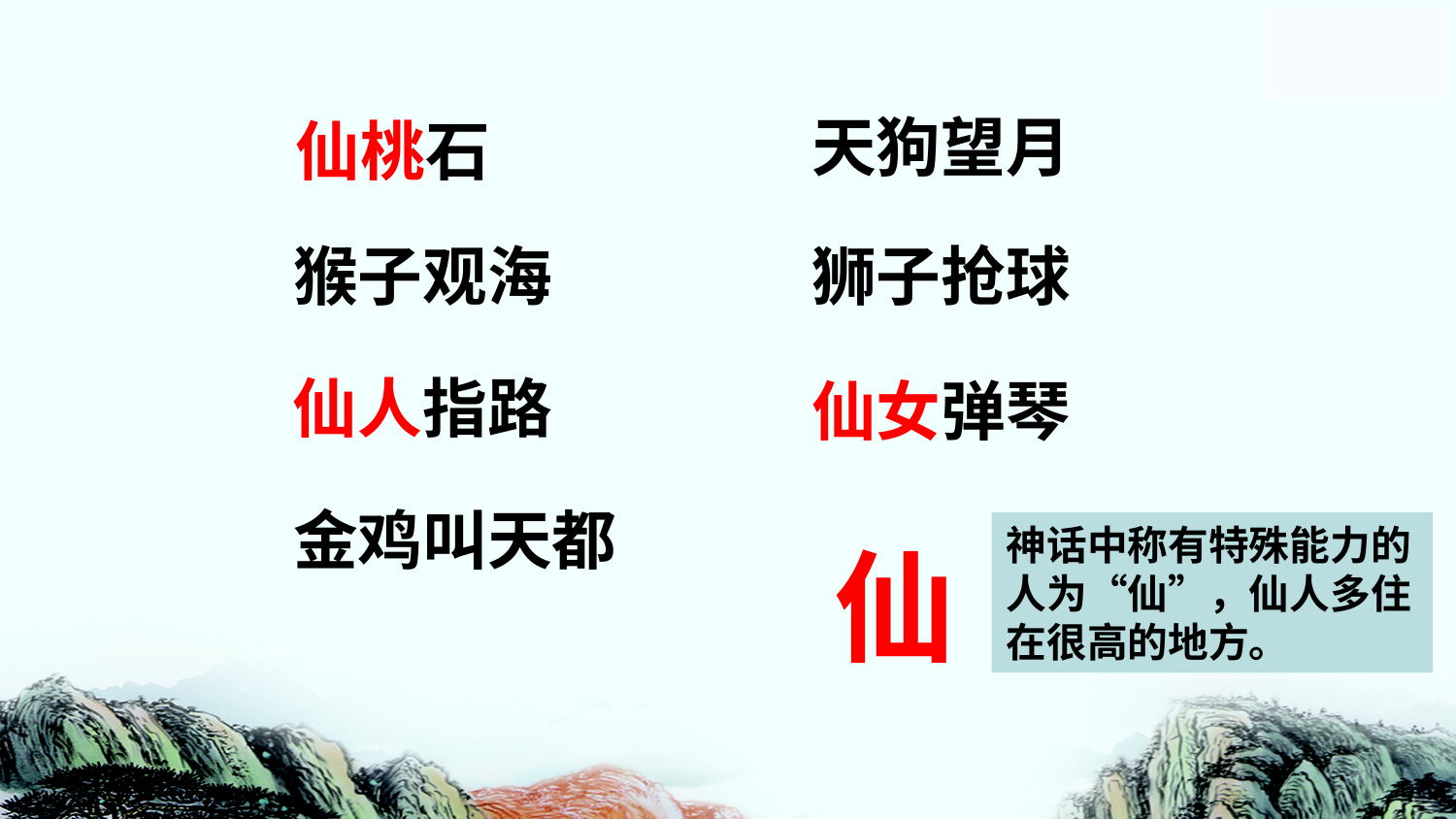

天狗望月
仙桃石
猴子观海
狮子抢球
仙人指路
仙女弹琴
金鸡叫天都
神话中称有特殊能力的人为“仙”，仙人多住在很高的地方。
仙